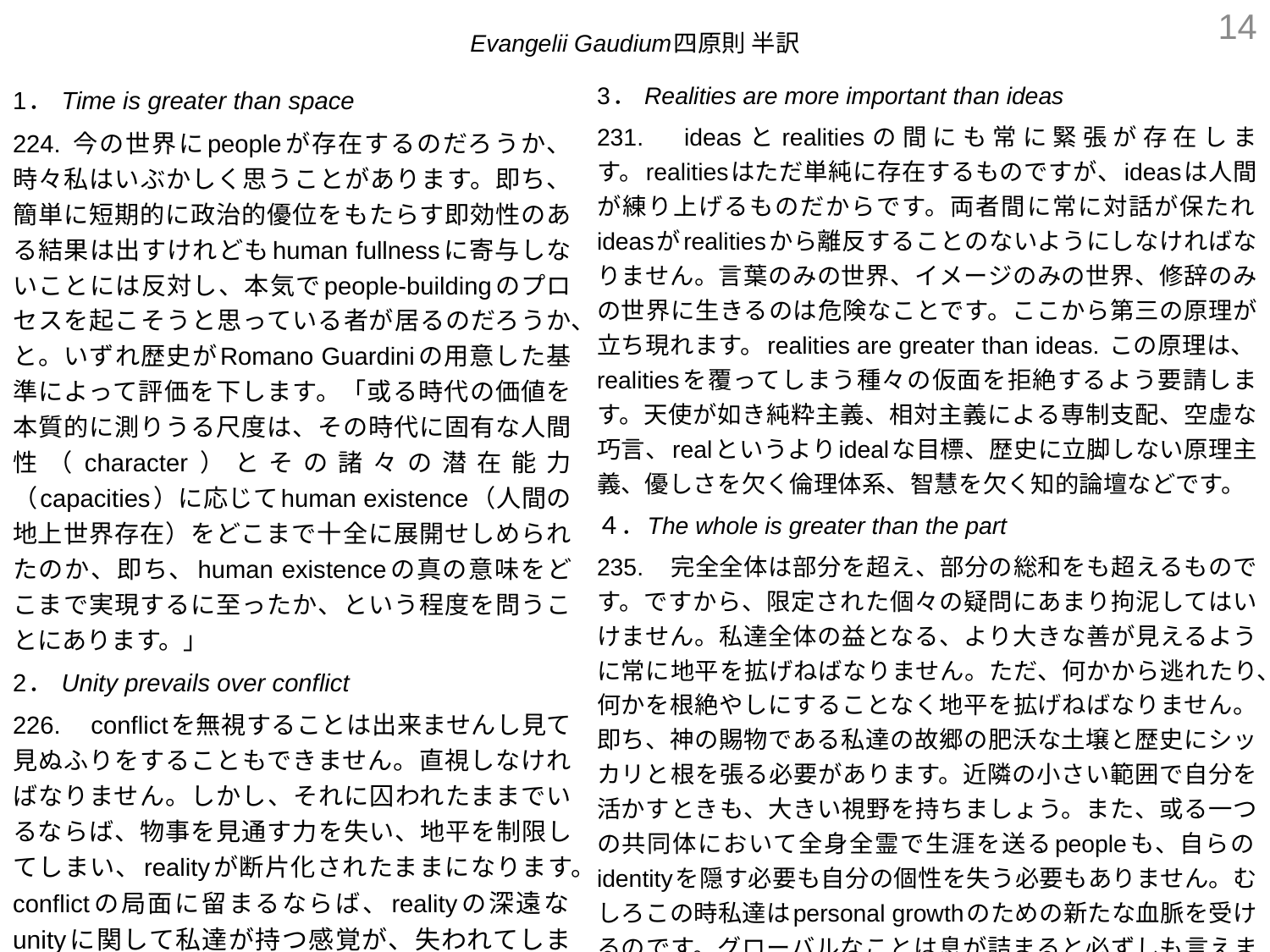

14
# Evangelii Gaudium四原則 半訳
3． Realities are more important than ideas
231.　ideasとrealitiesの間にも常に緊張が存在します。realitiesはただ単純に存在するものですが、ideasは人間が練り上げるものだからです。両者間に常に対話が保たれideasがrealitiesから離反することのないようにしなければなりません。言葉のみの世界、イメージのみの世界、修辞のみの世界に生きるのは危険なことです。ここから第三の原理が立ち現れます。realities are greater than ideas. この原理は、realitiesを覆ってしまう種々の仮面を拒絶するよう要請します。天使が如き純粋主義、相対主義による専制支配、空虚な巧言、realというよりidealな目標、歴史に立脚しない原理主義、優しさを欠く倫理体系、智慧を欠く知的論壇などです。
４．The whole is greater than the part
235.　完全全体は部分を超え、部分の総和をも超えるものです。ですから、限定された個々の疑問にあまり拘泥してはいけません。私達全体の益となる、より大きな善が見えるように常に地平を拡げねばなりません。ただ、何かから逃れたり、何かを根絶やしにすることなく地平を拡げねばなりません。即ち、神の賜物である私達の故郷の肥沃な土壌と歴史にシッカリと根を張る必要があります。近隣の小さい範囲で自分を活かすときも、大きい視野を持ちましょう。また、或る一つの共同体において全身全霊で生涯を送るpeopleも、自らのidentityを隠す必要も自分の個性を失う必要もありません。むしろこの時私達はpersonal growthのための新たな血脈を受けるのです。グローバルなことは息が詰まると必ずしも言えませんし、個別的なことは不毛だと必ずしも言えません。

1． Time is greater than space
224. 今の世界にpeopleが存在するのだろうか、時々私はいぶかしく思うことがあります。即ち、簡単に短期的に政治的優位をもたらす即効性のある結果は出すけれどもhuman fullnessに寄与しないことには反対し、本気でpeople-buildingのプロセスを起こそうと思っている者が居るのだろうか、と。いずれ歴史がRomano Guardiniの用意した基準によって評価を下します。「或る時代の価値を本質的に測りうる尺度は、その時代に固有な人間性（character）とその諸々の潜在能力（capacities）に応じてhuman existence（人間の地上世界存在）をどこまで十全に展開せしめられたのか、即ち、human existenceの真の意味をどこまで実現するに至ったか、という程度を問うことにあります。」
2． Unity prevails over conflict
226.　conflictを無視することは出来ませんし見て見ぬふりをすることもできません。直視しなければなりません。しかし、それに囚われたままでいるならば、物事を見通す力を失い、地平を制限してしまい、realityが断片化されたままになります。conflictの局面に留まるならば、realityの深遠なunityに関して私達が持つ感覚が、失われてしまいます。